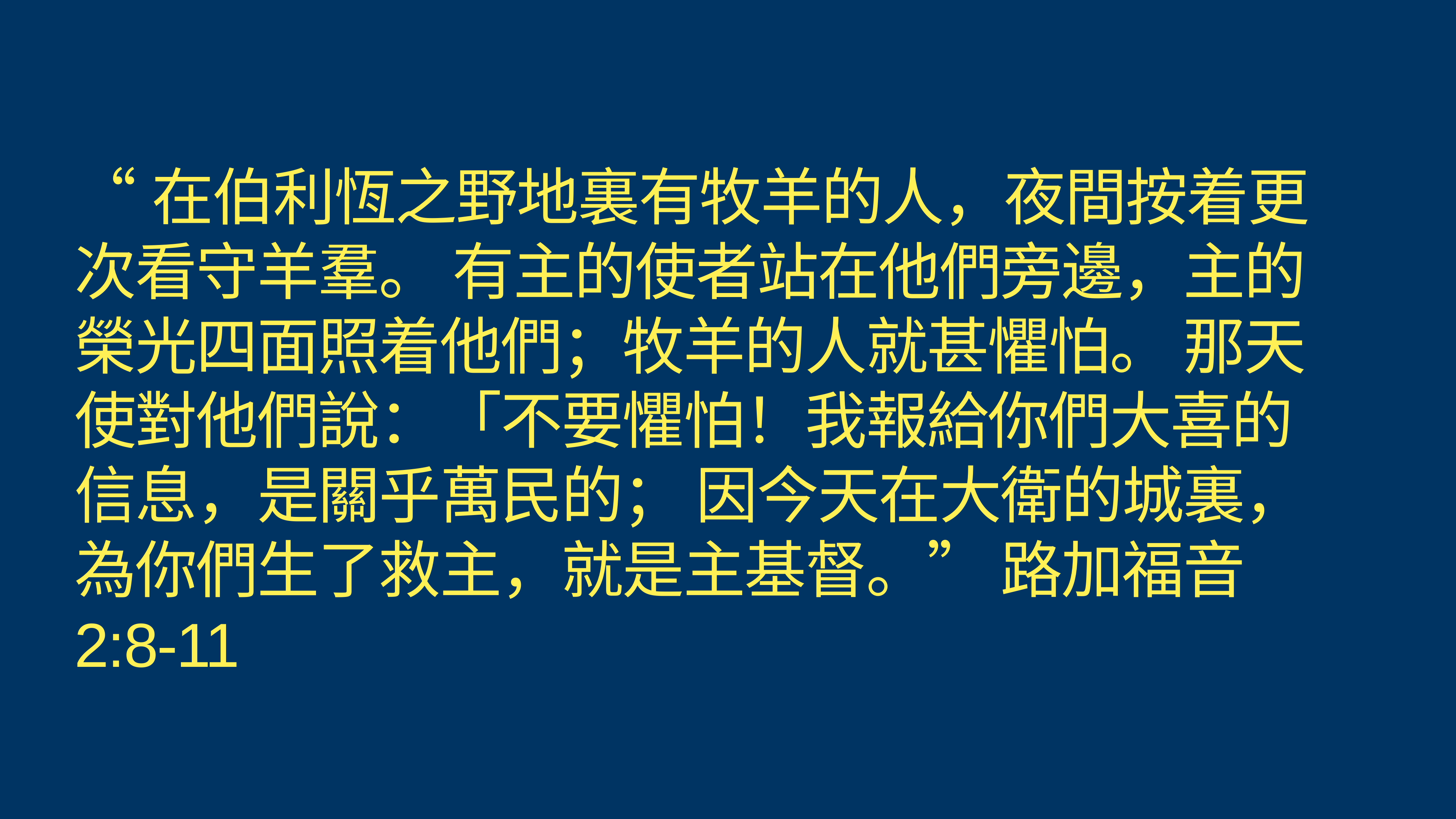

# “在伯利恆之野地裏有牧羊的人，夜間按着更次看守羊羣。 有主的使者站在他們旁邊，主的榮光四面照着他們；牧羊的人就甚懼怕。 那天使對他們說：「不要懼怕！我報給你們大喜的信息，是關乎萬民的； 因今天在大衛的城裏，為你們生了救主，就是主基督。” 路加福音 2:8-11